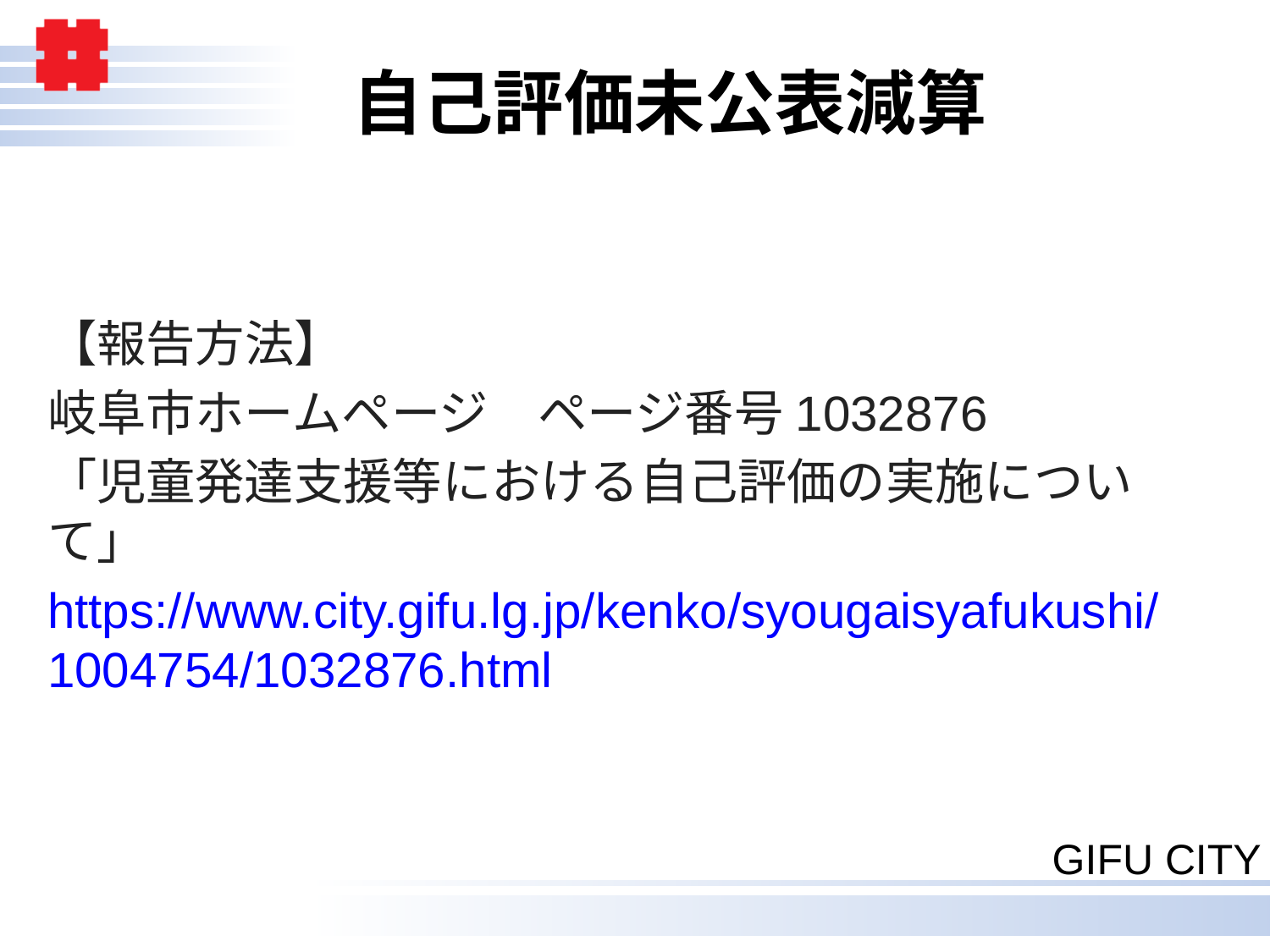

# 自己評価未公表減算
【報告方法】
岐阜市ホームページ　ページ番号1032876
「児童発達支援等における自己評価の実施について」
https://www.city.gifu.lg.jp/kenko/syougaisyafukushi/1004754/1032876.html